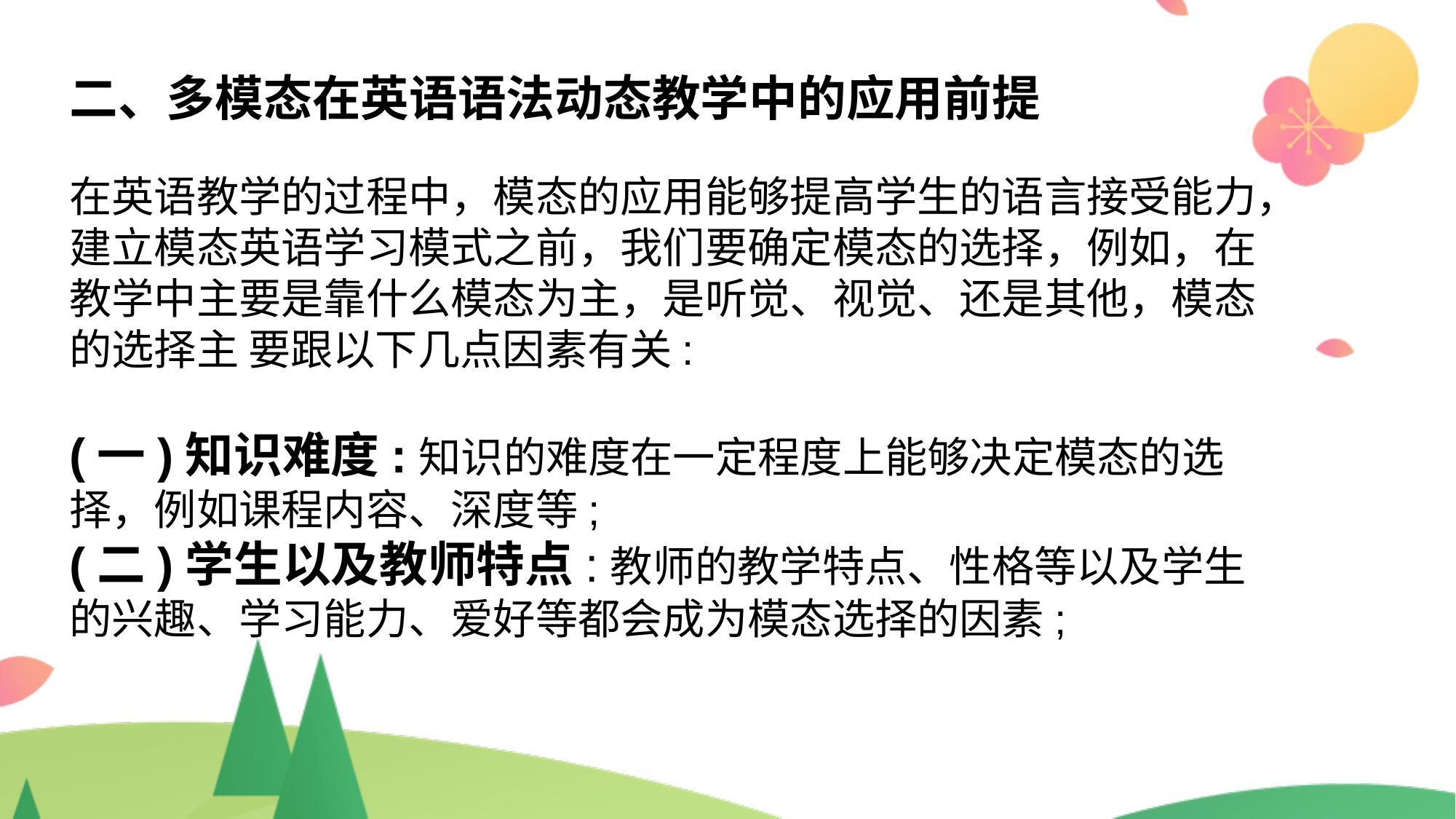

二、多模态在英语语法动态教学中的应用前提

在英语教学的过程中，模态的应用能够提高学生的语言接受能力，建立模态英语学习模式之前，我们要确定模态的选择，例如，在教学中主要是靠什么模态为主，是听觉、视觉、还是其他，模态的选择主 要跟以下几点因素有关:

(一)知识难度:知识的难度在一定程度上能够决定模态的选择，例如课程内容、深度等;
(二)学生以及教师特点:教师的教学特点、性格等以及学生的兴趣、学习能力、爱好等都会成为模态选择的因素;